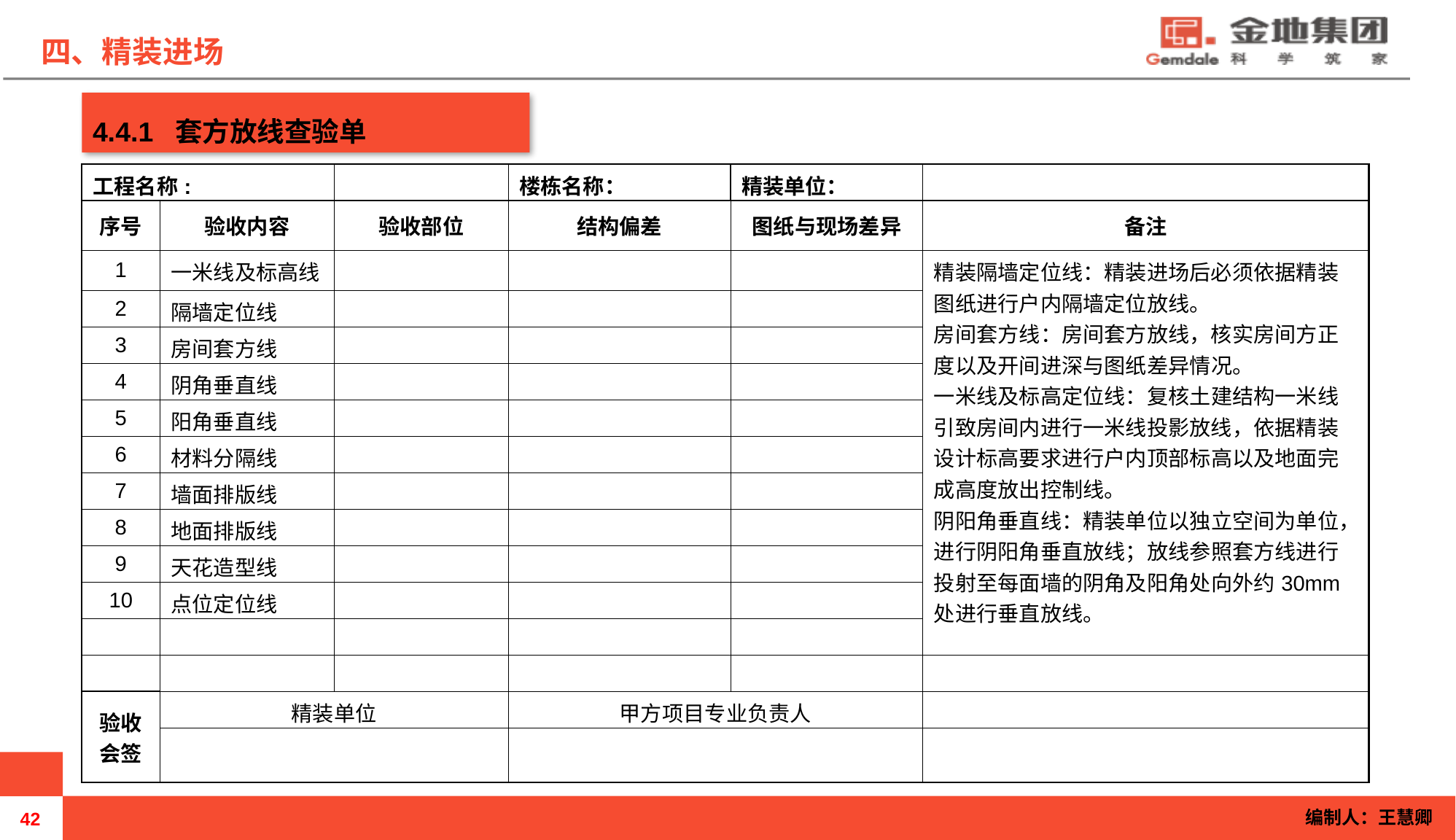

四、精装进场
4.4.1  套方放线查验单
| 工程名称: |  |  | 楼栋名称： | 精装单位： |  |
| --- | --- | --- | --- | --- | --- |
| 序号 | 验收内容 | 验收部位 | 结构偏差 | 图纸与现场差异 | 备注 |
| 1 | 一米线及标高线 |  |  |  | 精装隔墙定位线：精装进场后必须依据精装图纸进行户内隔墙定位放线。 房间套方线：房间套方放线，核实房间方正度以及开间进深与图纸差异情况。 一米线及标高定位线：复核土建结构一米线引致房间内进行一米线投影放线，依据精装设计标高要求进行户内顶部标高以及地面完成高度放出控制线。 阴阳角垂直线：精装单位以独立空间为单位，进行阴阳角垂直放线；放线参照套方线进行投射至每面墙的阴角及阳角处向外约30mm处进行垂直放线。 |
| 2 | 隔墙定位线 |  |  |  |  |
| 3 | 房间套方线 |  |  |  |  |
| 4 | 阴角垂直线 |  |  |  |  |
| 5 | 阳角垂直线 |  |  |  |  |
| 6 | 材料分隔线 |  |  |  |  |
| 7 | 墙面排版线 |  |  |  |  |
| 8 | 地面排版线 |  |  |  |  |
| 9 | 天花造型线 |  |  |  |  |
| 10 | 点位定位线 |  |  |  |  |
|  |  |  |  |  |  |
|  |  |  |  |  |  |
| 验收 会签 | 精装单位 |  | 甲方项目专业负责人 |  |  |
|  |  |  |  |  |  |
编制人：王慧卿